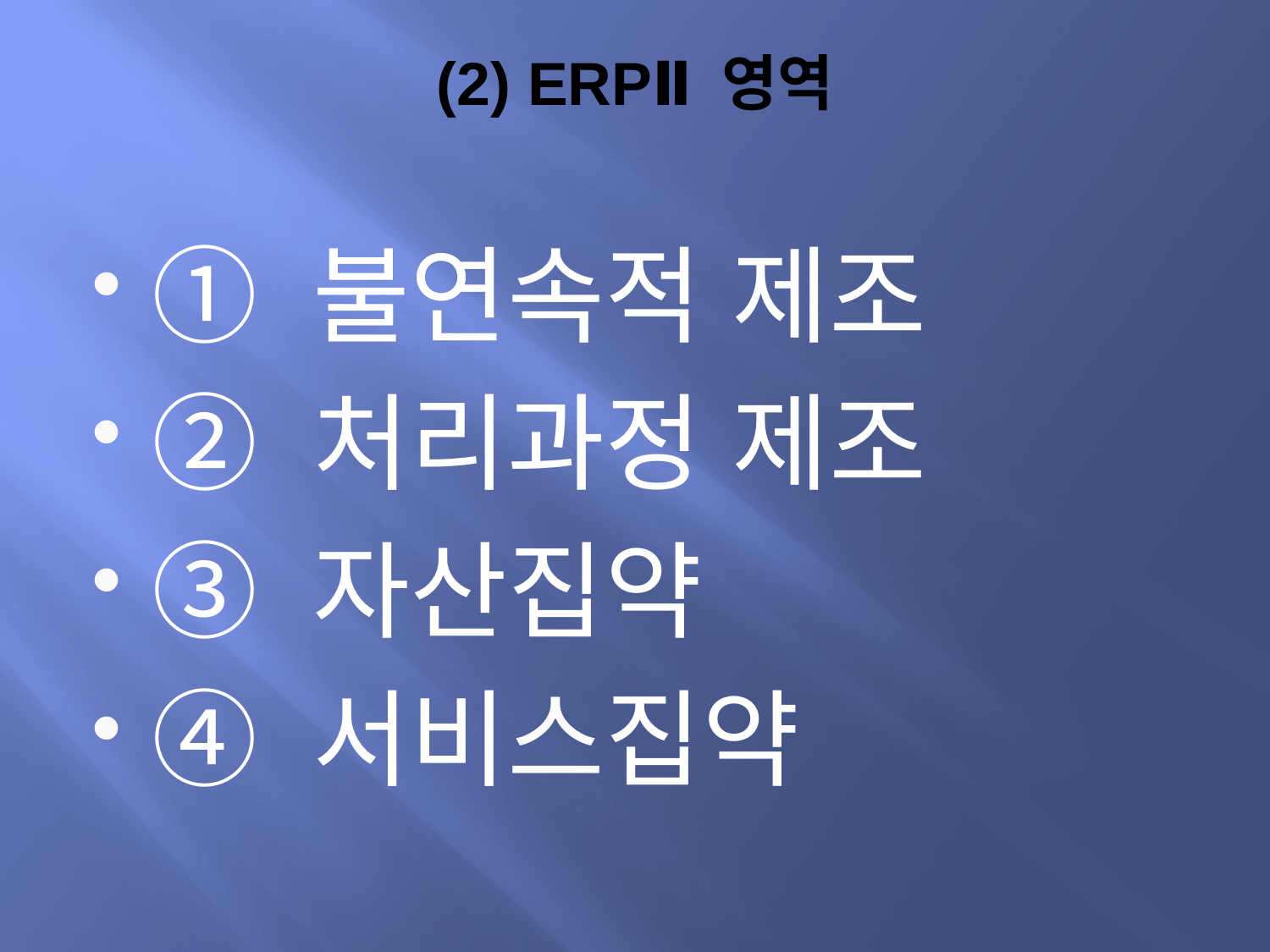

# (2) ERPⅡ 영역
① 불연속적 제조
② 처리과정 제조
③ 자산집약
④ 서비스집약